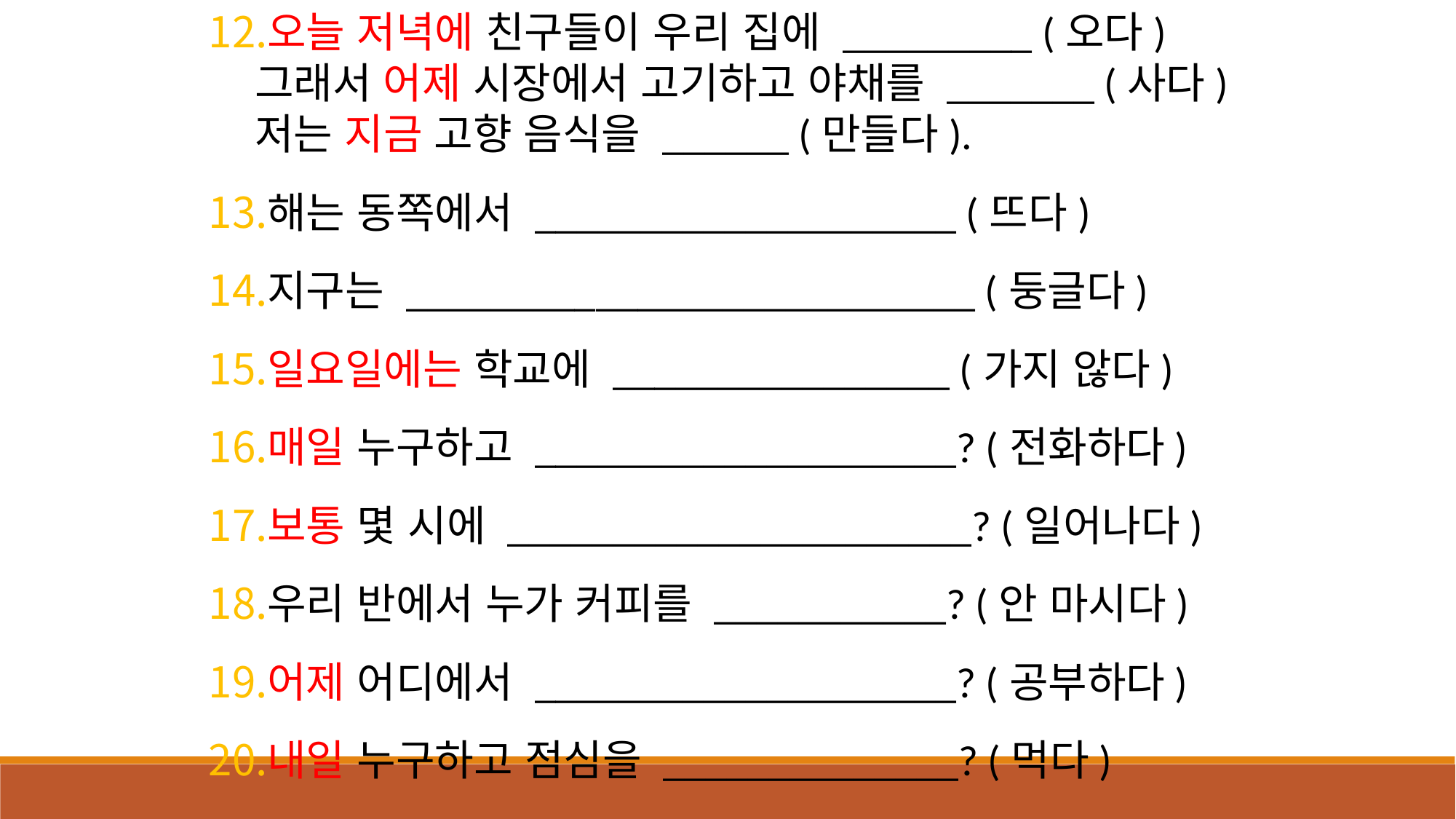

오늘 저녁에 친구들이 우리 집에 _________ (오다) 그래서 어제 시장에서 고기하고 야채를 _______ (사다) 저는 지금 고향 음식을 ______ (만들다).
해는 동쪽에서 ____________________ (뜨다)
지구는 ___________________________ (둥글다)
일요일에는 학교에 ________________ (가지 않다)
매일 누구하고 ____________________? (전화하다)
보통 몇 시에 ______________________? (일어나다)
우리 반에서 누가 커피를 ___________? (안 마시다)
어제 어디에서 ____________________? (공부하다)
내일 누구하고 점심을 ______________? (먹다)